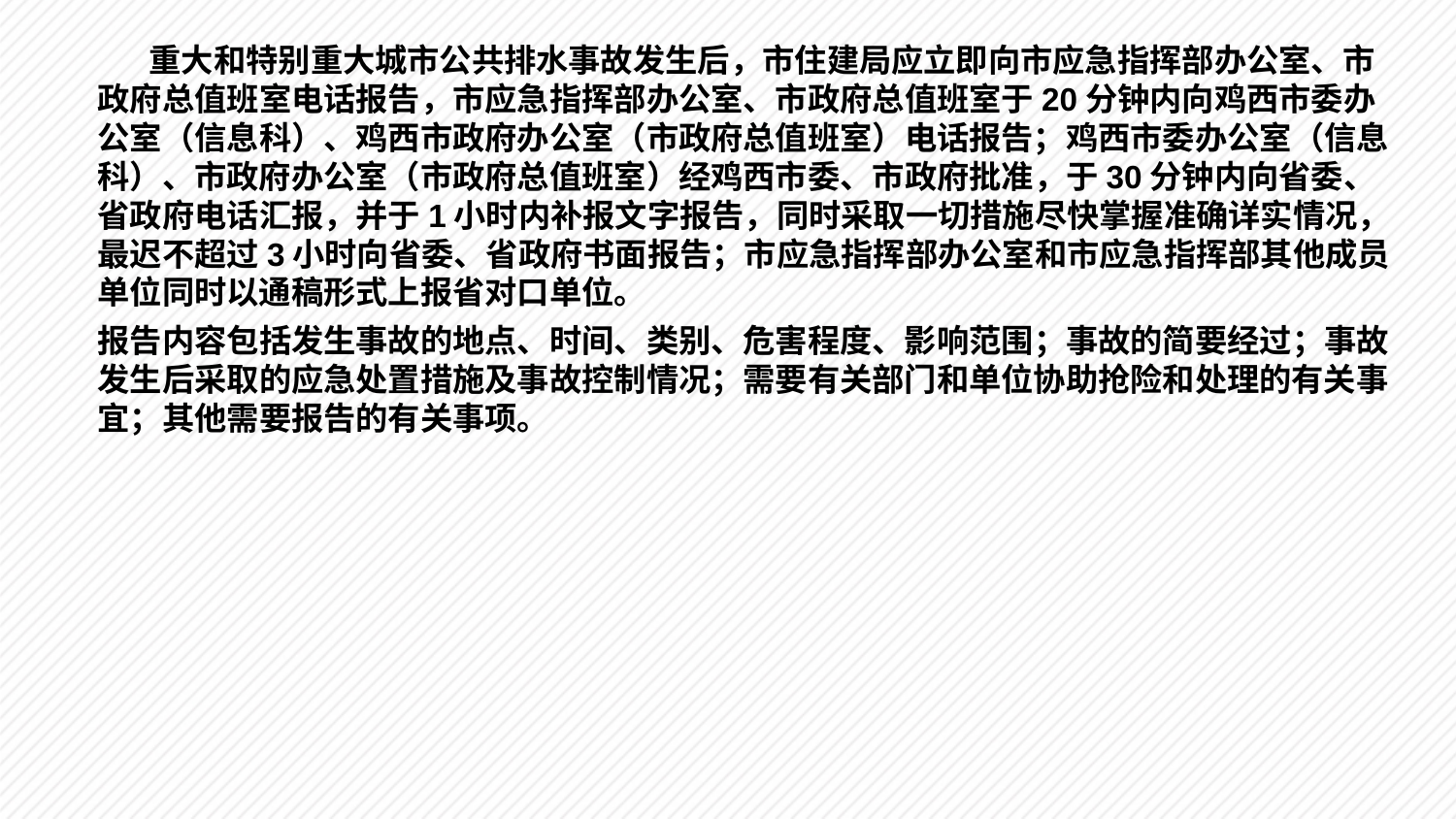

重大和特别重大城市公共排水事故发生后，市住建局应立即向市应急指挥部办公室、市政府总值班室电话报告，市应急指挥部办公室、市政府总值班室于20分钟内向鸡西市委办公室（信息科）、鸡西市政府办公室（市政府总值班室）电话报告；鸡西市委办公室（信息科）、市政府办公室（市政府总值班室）经鸡西市委、市政府批准，于30分钟内向省委、省政府电话汇报，并于1小时内补报文字报告，同时采取一切措施尽快掌握准确详实情况，最迟不超过3小时向省委、省政府书面报告；市应急指挥部办公室和市应急指挥部其他成员单位同时以通稿形式上报省对口单位。
报告内容包括发生事故的地点、时间、类别、危害程度、影响范围；事故的简要经过；事故发生后采取的应急处置措施及事故控制情况；需要有关部门和单位协助抢险和处理的有关事宜；其他需要报告的有关事项。